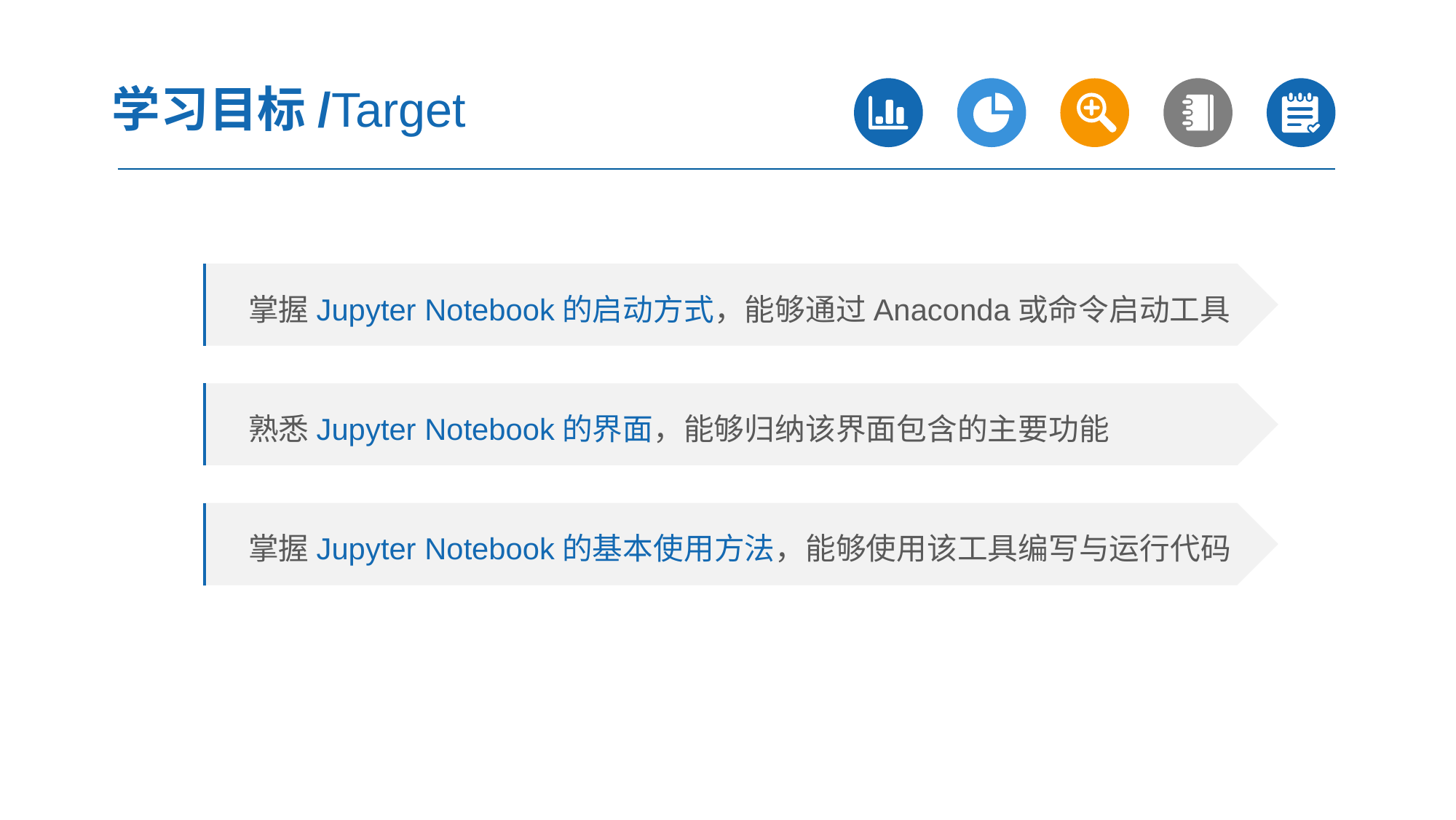

学习目标/Target
    掌握Jupyter Notebook的启动方式，能够通过Anaconda或命令启动工具

    熟悉Jupyter Notebook的界面，能够归纳该界面包含的主要功能

    掌握Jupyter Notebook的基本使用方法，能够使用该工具编写与运行代码